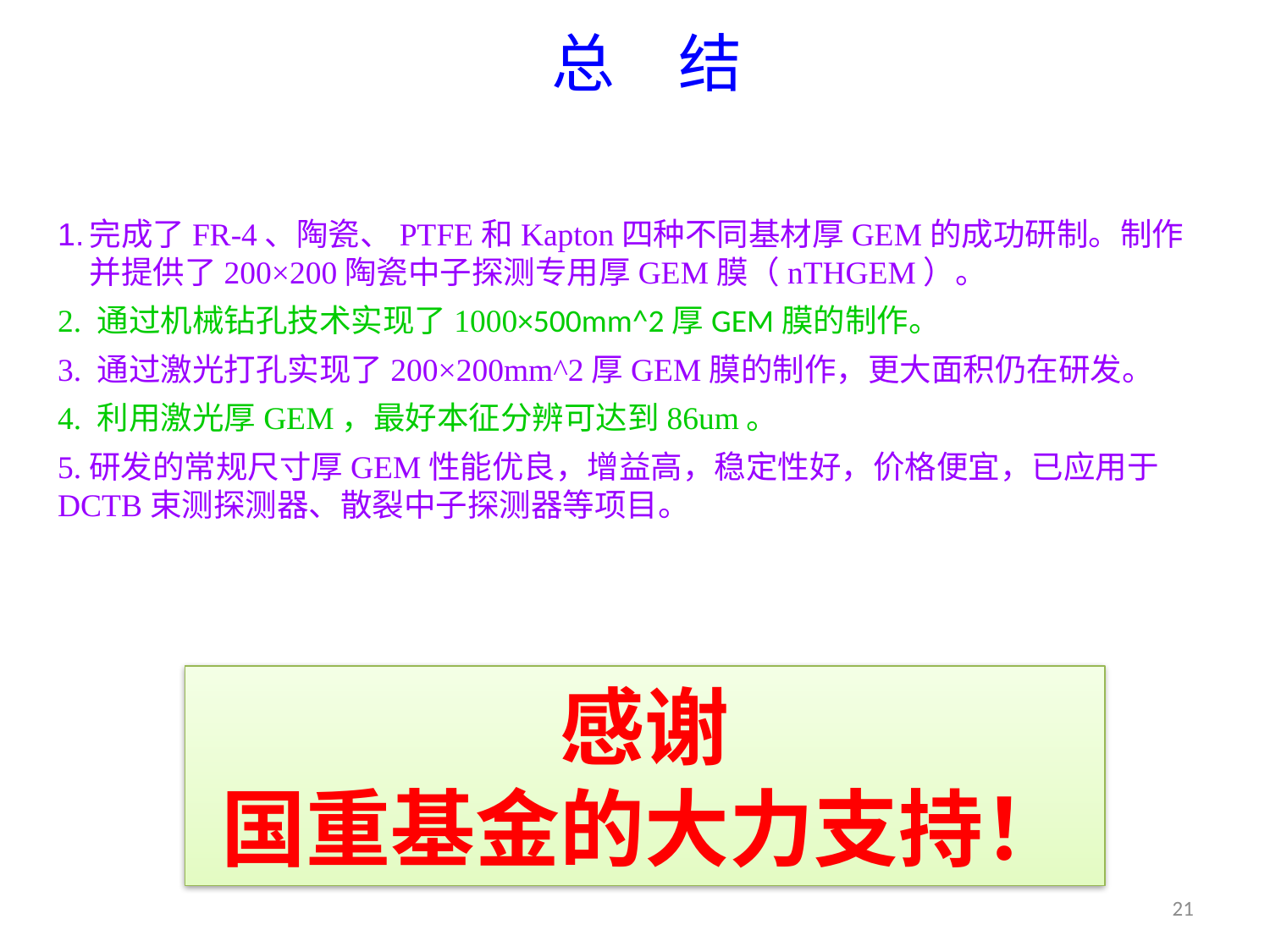

# 总	结
完成了FR-4、陶瓷、PTFE和Kapton四种不同基材厚GEM的成功研制。制作并提供了200×200陶瓷中子探测专用厚GEM膜（nTHGEM）。
2. 通过机械钻孔技术实现了1000×500mm^2厚GEM膜的制作。
3. 通过激光打孔实现了200×200mm^2厚GEM膜的制作，更大面积仍在研发。
4. 利用激光厚GEM，最好本征分辨可达到86um。
5.研发的常规尺寸厚GEM性能优良，增益高，稳定性好，价格便宜，已应用于DCTB束测探测器、散裂中子探测器等项目。
感谢
国重基金的大力支持！
21